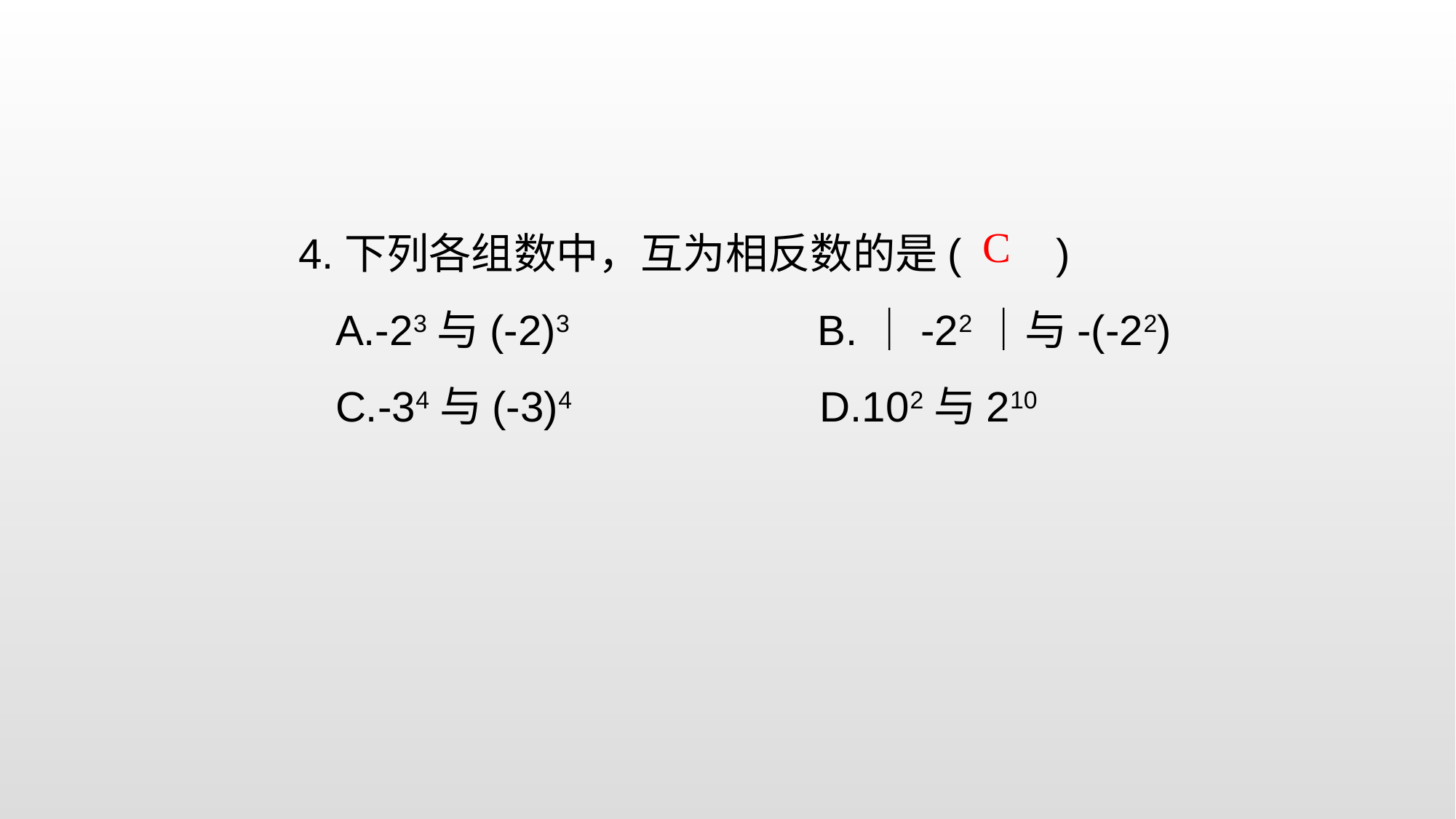

4.下列各组数中，互为相反数的是(        )
A.-23与(-2)3                     B.｜-22｜与-(-22)
C.-34与(-3)4                     D.102与210
C